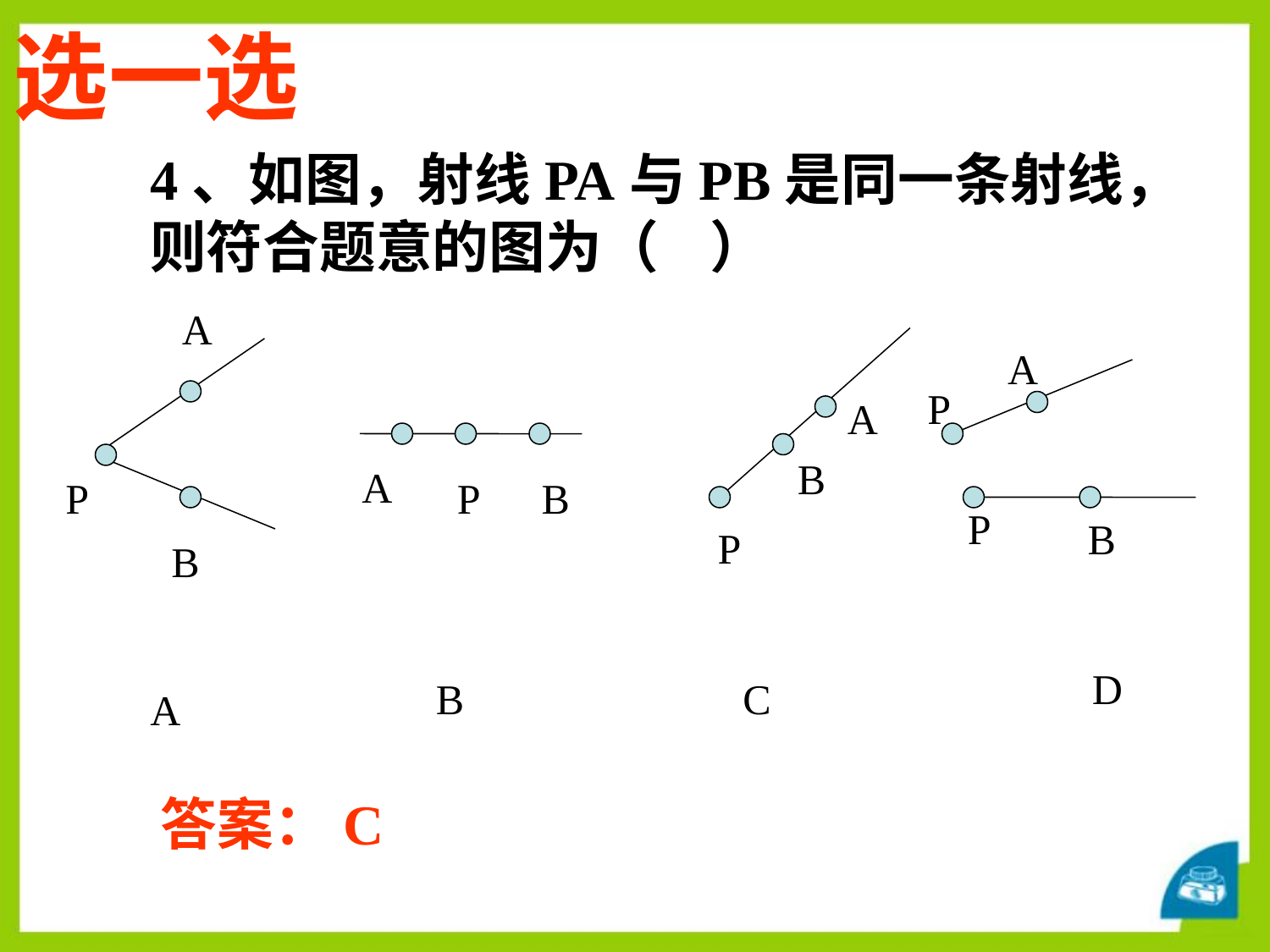

选一选
4、如图，射线PA与PB是同一条射线，则符合题意的图为（    ）
A

A

P

A

B

A
P
P
B

P

B
P
B
D
B
C
A
答案：C